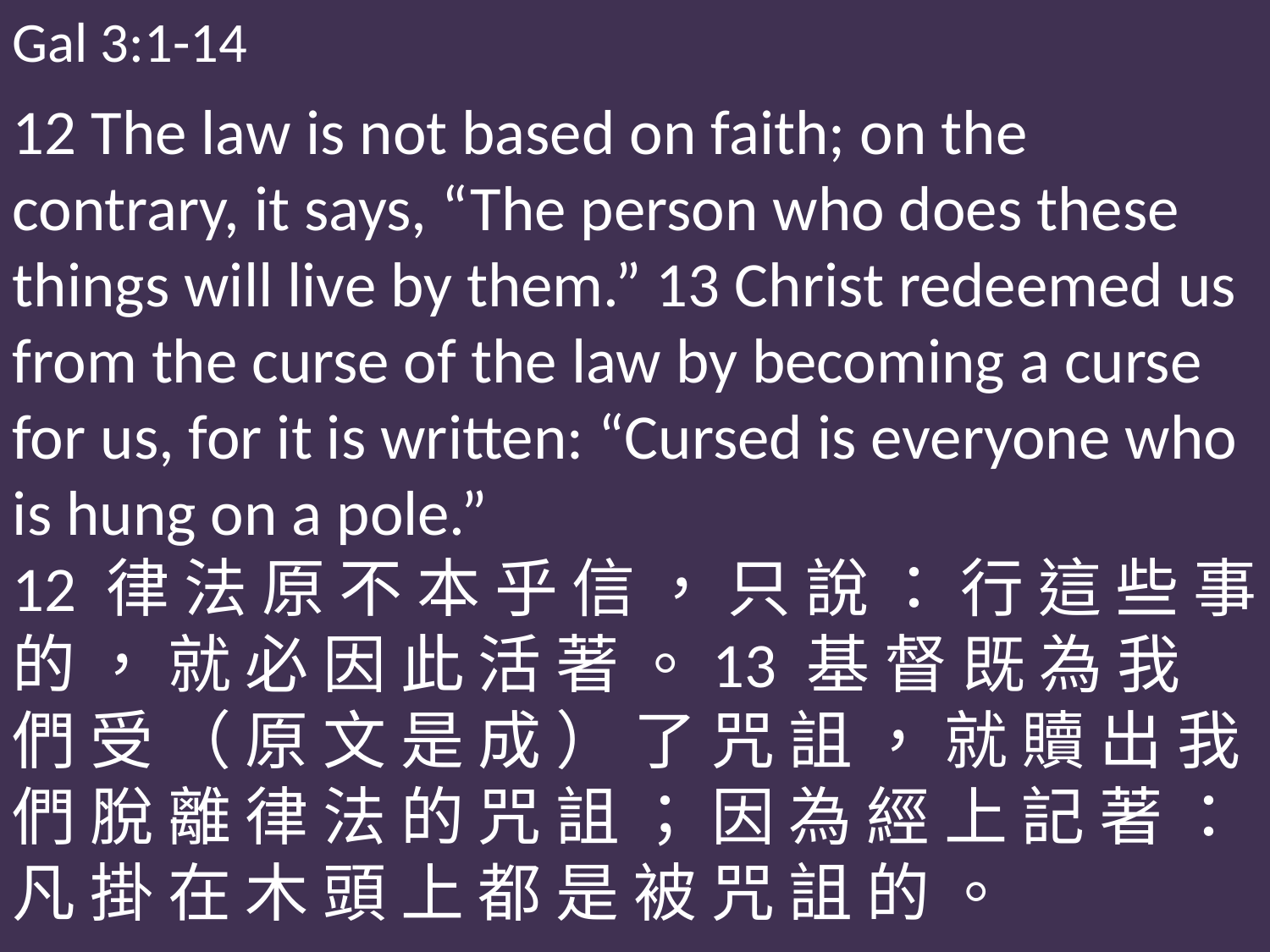

Gal 3:1-14
12 The law is not based on faith; on the contrary, it says, “The person who does these things will live by them.” 13 Christ redeemed us from the curse of the law by becoming a curse for us, for it is written: “Cursed is everyone who is hung on a pole.”
12 律 法 原 不 本 乎 信 ， 只 說 ： 行 這 些 事 的 ， 就 必 因 此 活 著 。13 基 督 既 為 我 們 受 （ 原 文 是 成 ） 了 咒 詛 ， 就 贖 出 我 們 脫 離 律 法 的 咒 詛 ； 因 為 經 上 記 著 ： 凡 掛 在 木 頭 上 都 是 被 咒 詛 的 。